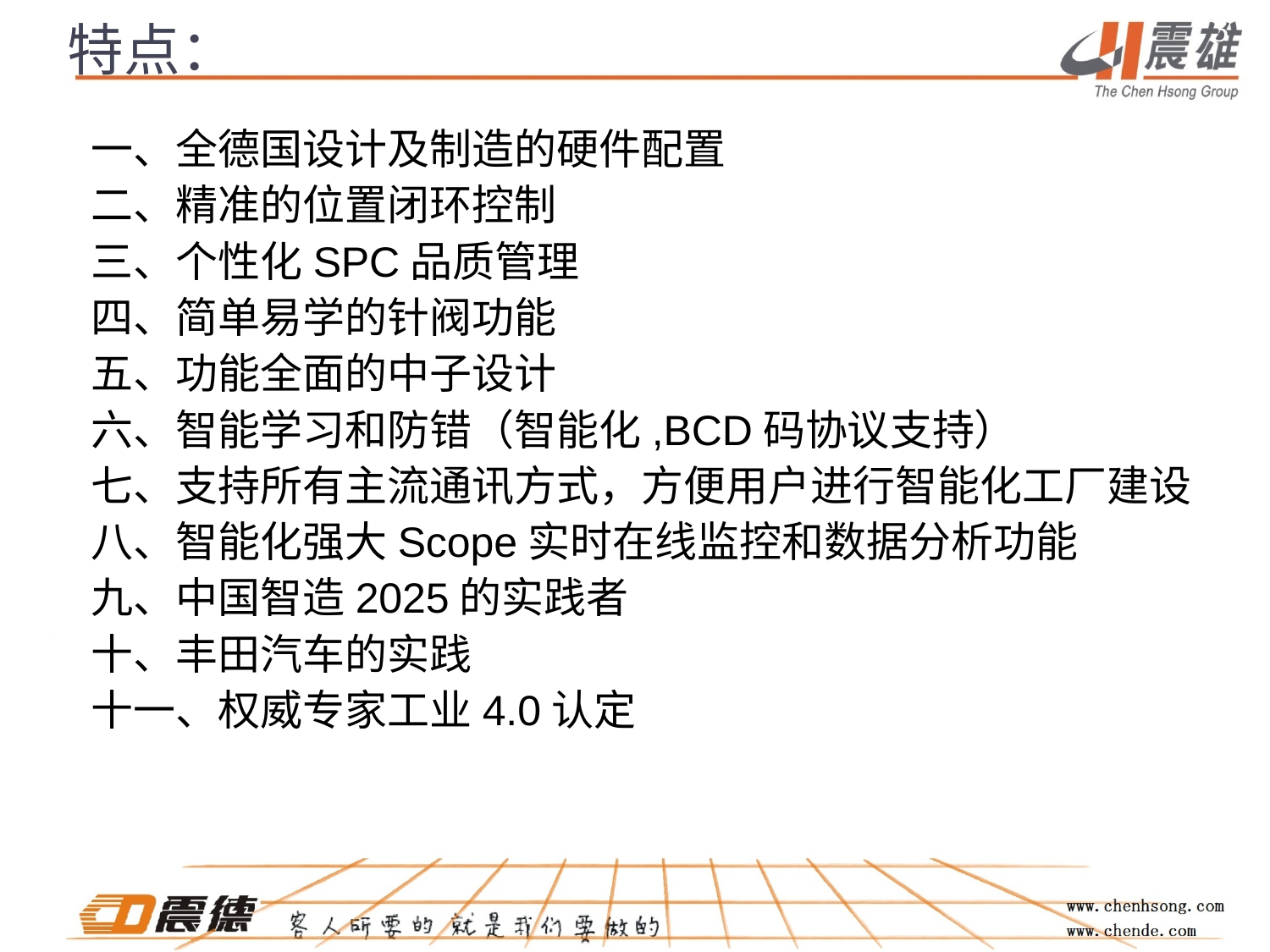

# 特点：
3
一、全德国设计及制造的硬件配置
二、精准的位置闭环控制
三、个性化SPC品质管理
四、简单易学的针阀功能
五、功能全面的中子设计
六、智能学习和防错（智能化,BCD码协议支持）
七、支持所有主流通讯方式，方便用户进行智能化工厂建设
八、智能化强大Scope实时在线监控和数据分析功能
九、中国智造2025的实践者
十、丰田汽车的实践
十一、权威专家工业4.0认定